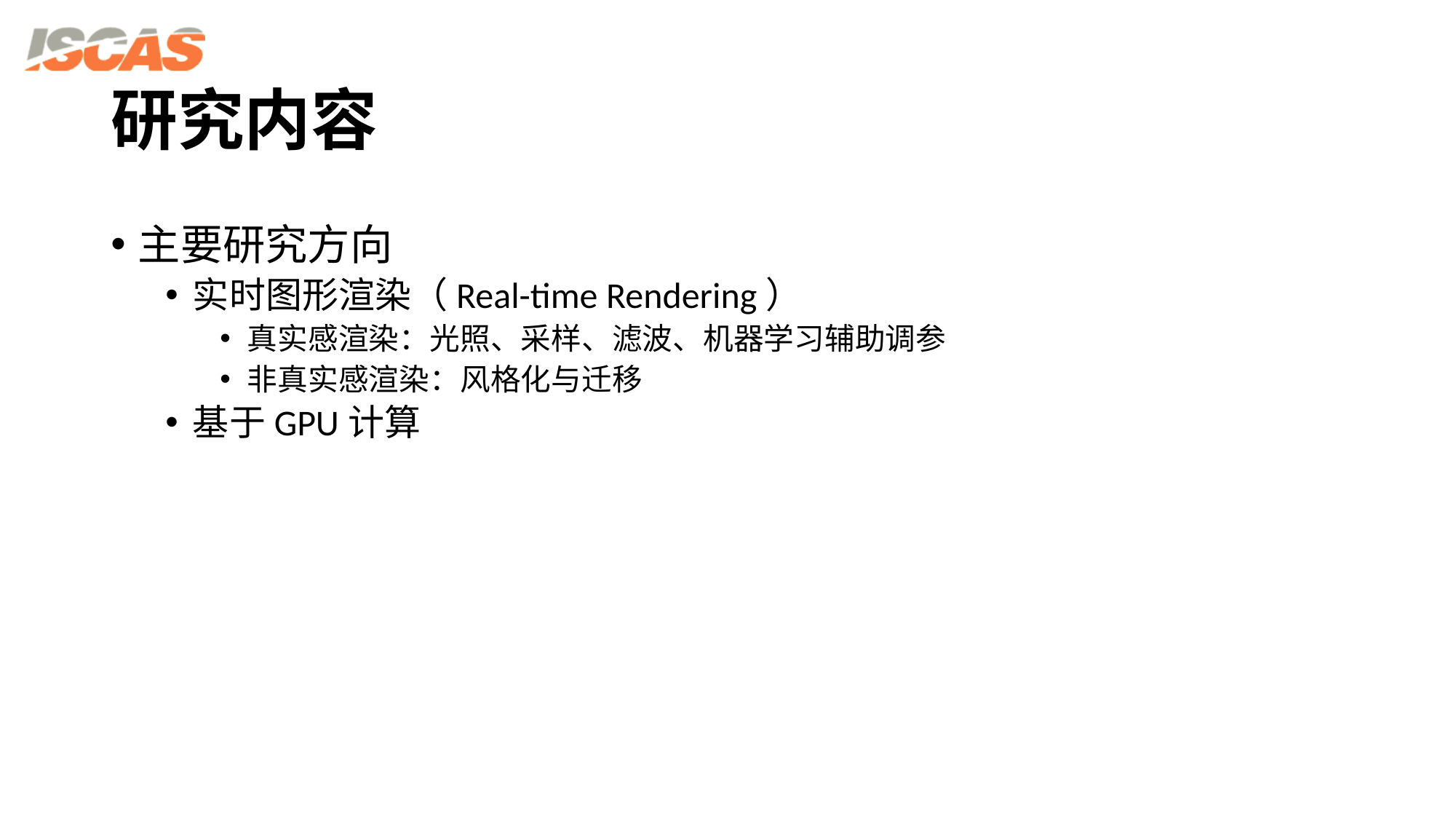

# 研究内容
主要研究方向
实时图形渲染（Real-time Rendering）
真实感渲染：光照、采样、滤波、机器学习辅助调参
非真实感渲染：风格化与迁移
基于GPU计算